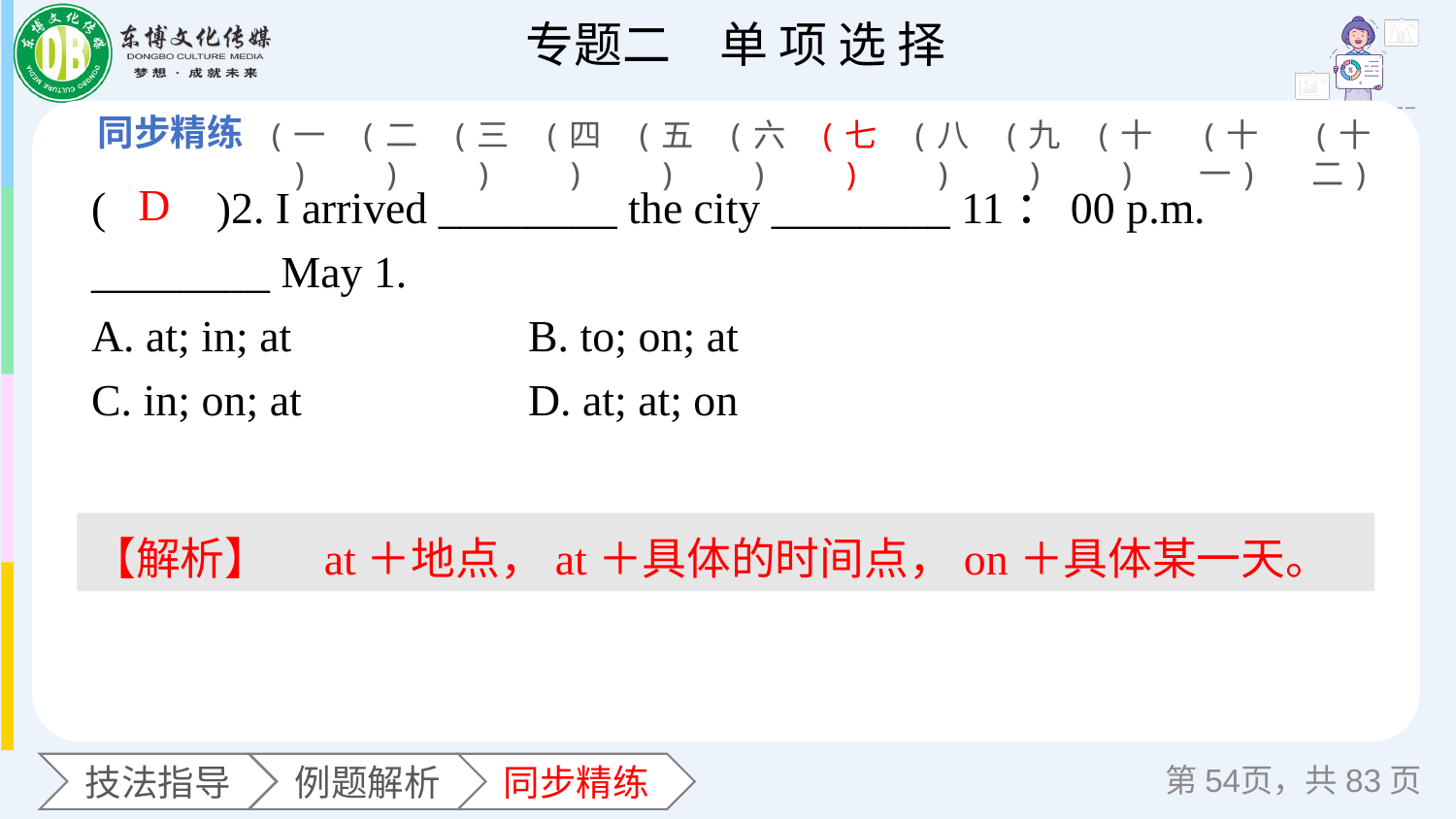

(一)
(二)
(三)
(四)
(五)
(六)
(七)
(八)
(九)
(十)
(十一)
(十二)
(　　)2. I arrived ________ the city ________ 11：00 p.m. ________ May 1.
A. at; in; at    		B. to; on; at
C. in; on; at    		D. at; at; on
D
【解析】　at＋地点，at＋具体的时间点，on＋具体某一天。
第54页，共83页